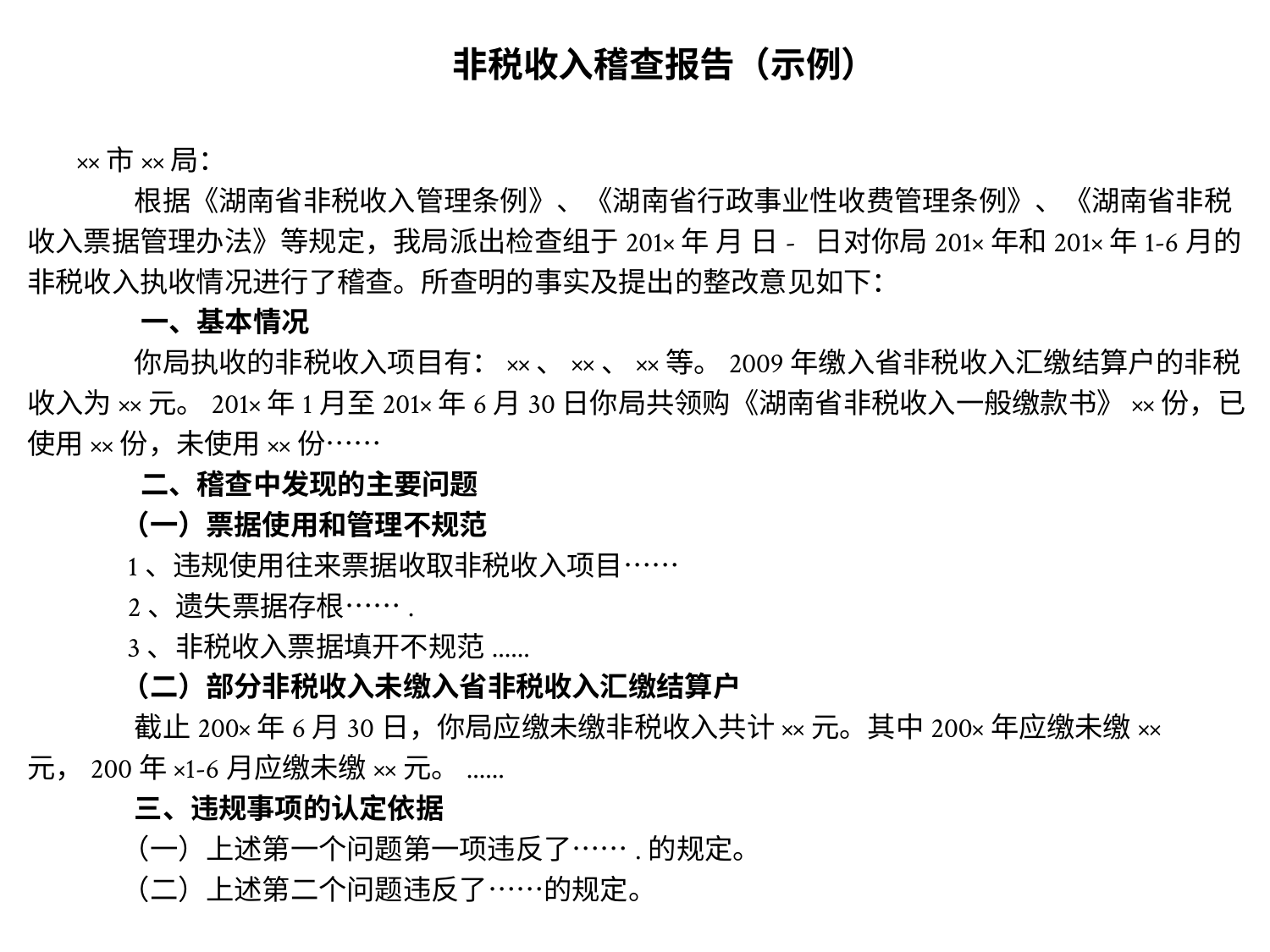

非税收入稽查报告（示例）

××市××局：
        根据《湖南省非税收入管理条例》、《湖南省行政事业性收费管理条例》、《湖南省非税收入票据管理办法》等规定，我局派出检查组于201×年 月 日-  日对你局201×年和201×年1-6月的非税收入执收情况进行了稽查。所查明的事实及提出的整改意见如下：
         一、基本情况
        你局执收的非税收入项目有：××、××、××等。2009年缴入省非税收入汇缴结算户的非税收入为××元。201×年1月至201×年6月30日你局共领购《湖南省非税收入一般缴款书》××份，已使用××份，未使用××份……
         二、稽查中发现的主要问题
      （一）票据使用和管理不规范
        1、违规使用往来票据收取非税收入项目……
        2、遗失票据存根…….
        3、非税收入票据填开不规范......
      （二）部分非税收入未缴入省非税收入汇缴结算户
        截止200×年6月30日，你局应缴未缴非税收入共计××元。其中200×年应缴未缴××元，200年×1-6月应缴未缴××元。......
        三、违规事项的认定依据
      （一）上述第一个问题第一项违反了…….的规定。
      （二）上述第二个问题违反了……的规定。